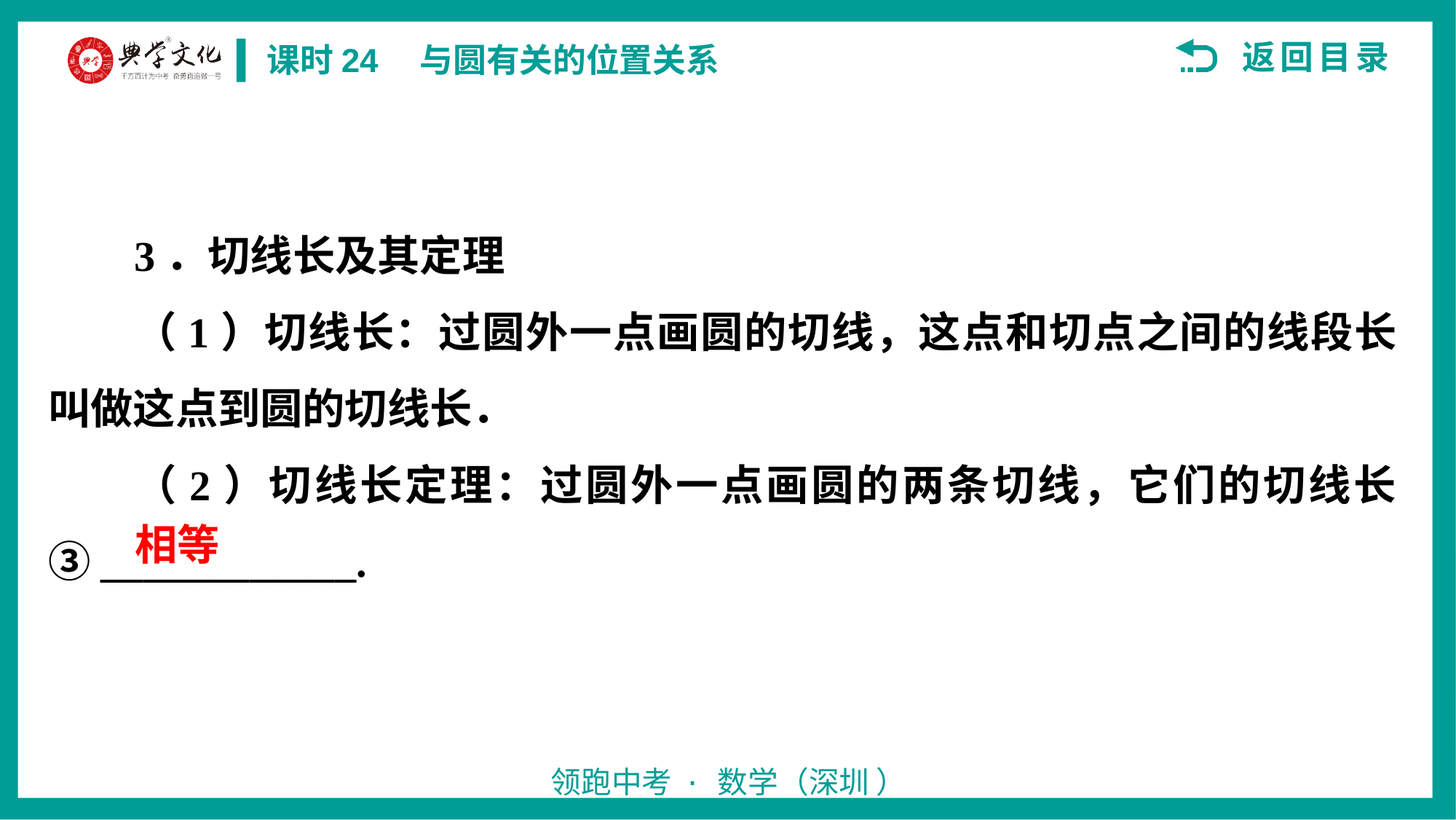

3．切线长及其定理
（1）切线长：过圆外一点画圆的切线，这点和切点之间的线段长叫做这点到圆的切线长．
（2）切线长定理：过圆外一点画圆的两条切线，它们的切线长③____________.
相等